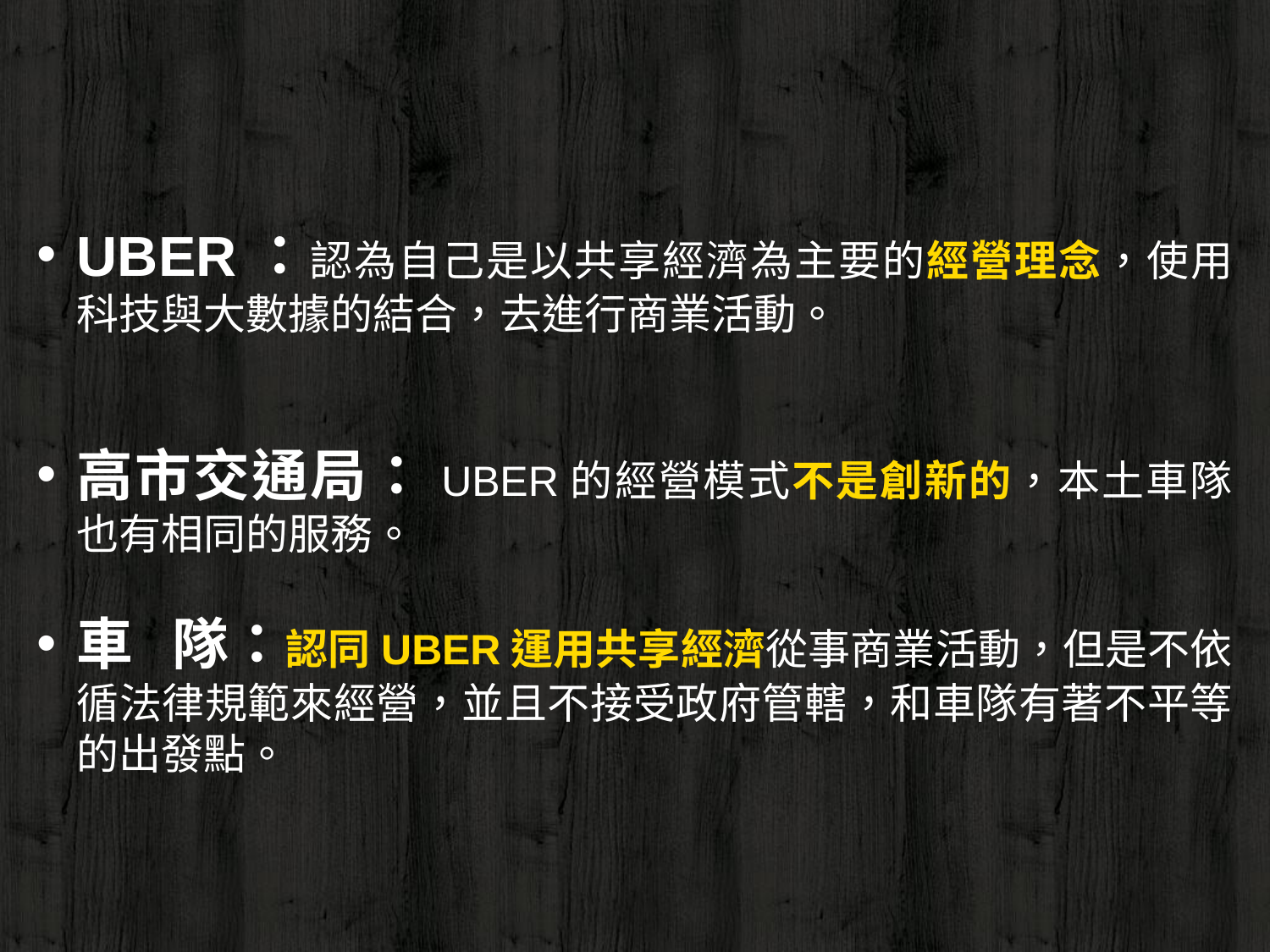

UBER：認為自己是以共享經濟為主要的經營理念，使用科技與大數據的結合，去進行商業活動。

高市交通局：UBER的經營模式不是創新的，本土車隊也有相同的服務。

車   隊：認同UBER運用共享經濟從事商業活動，但是不依循法律規範來經營，並且不接受政府管轄，和車隊有著不平等的出發點。